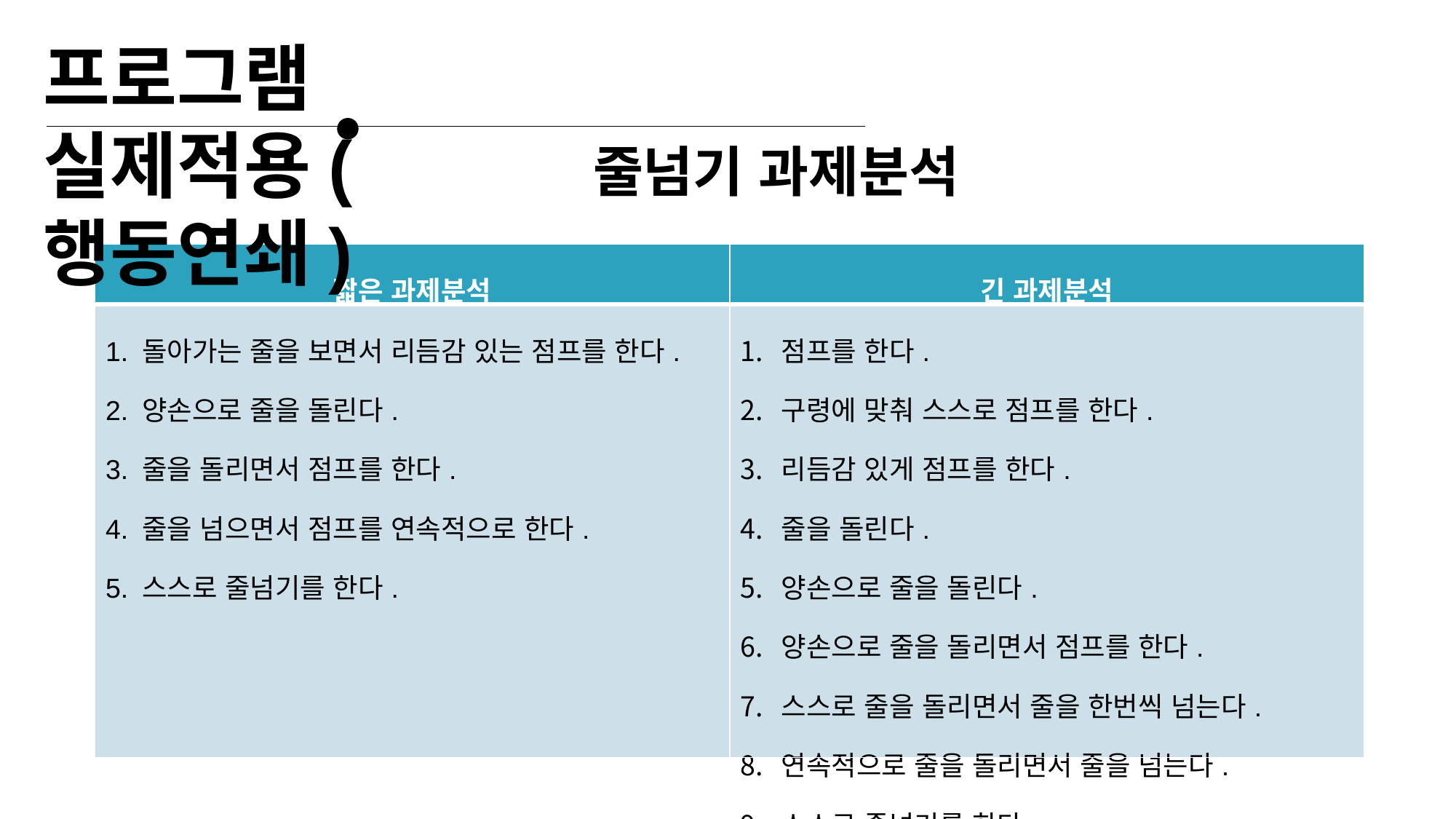

프로그램 실제적용(행동연쇄)

줄넘기 과제분석
| 짧은 과제분석 | 긴 과제분석 |
| --- | --- |
| 1. 돌아가는 줄을 보면서 리듬감 있는 점프를 한다. 2. 양손으로 줄을 돌린다. 3. 줄을 돌리면서 점프를 한다. 4. 줄을 넘으면서 점프를 연속적으로 한다. 5. 스스로 줄넘기를 한다. | 점프를 한다. 구령에 맞춰 스스로 점프를 한다. 리듬감 있게 점프를 한다. 줄을 돌린다. 양손으로 줄을 돌린다. 양손으로 줄을 돌리면서 점프를 한다. 스스로 줄을 돌리면서 줄을 한번씩 넘는다. 연속적으로 줄을 돌리면서 줄을 넘는다. 스스로 줄넘기를 한다. |